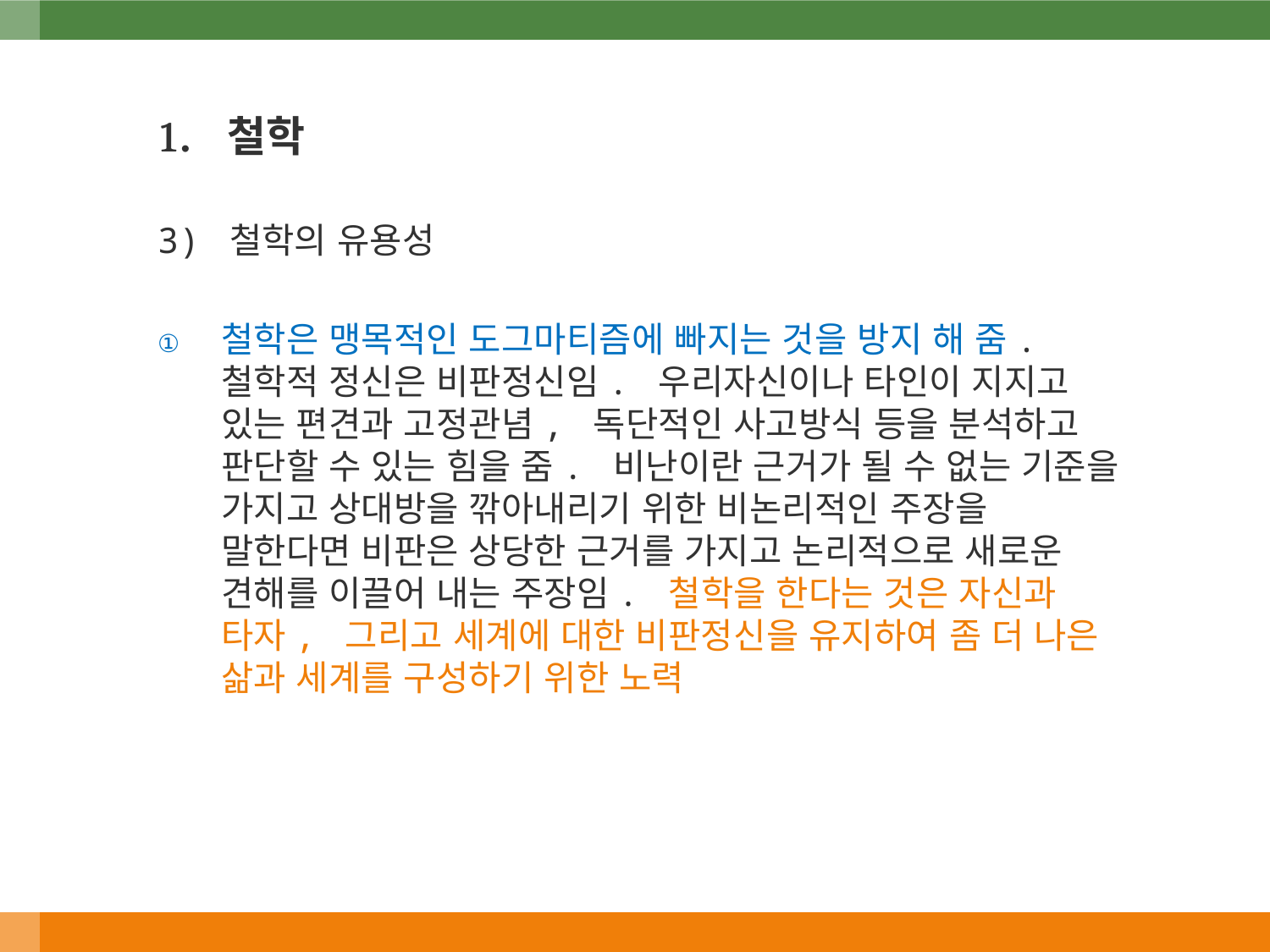

1.  철학

3) 철학의 유용성

철학은 맹목적인 도그마티즘에 빠지는 것을 방지 해 줌. 철학적 정신은 비판정신임. 우리자신이나 타인이 지지고 있는 편견과 고정관념, 독단적인 사고방식 등을 분석하고 판단할 수 있는 힘을 줌. 비난이란 근거가 될 수 없는 기준을 가지고 상대방을 깎아내리기 위한 비논리적인 주장을 말한다면 비판은 상당한 근거를 가지고 논리적으로 새로운 견해를 이끌어 내는 주장임. 철학을 한다는 것은 자신과 타자, 그리고 세계에 대한 비판정신을 유지하여 좀 더 나은 삶과 세계를 구성하기 위한 노력